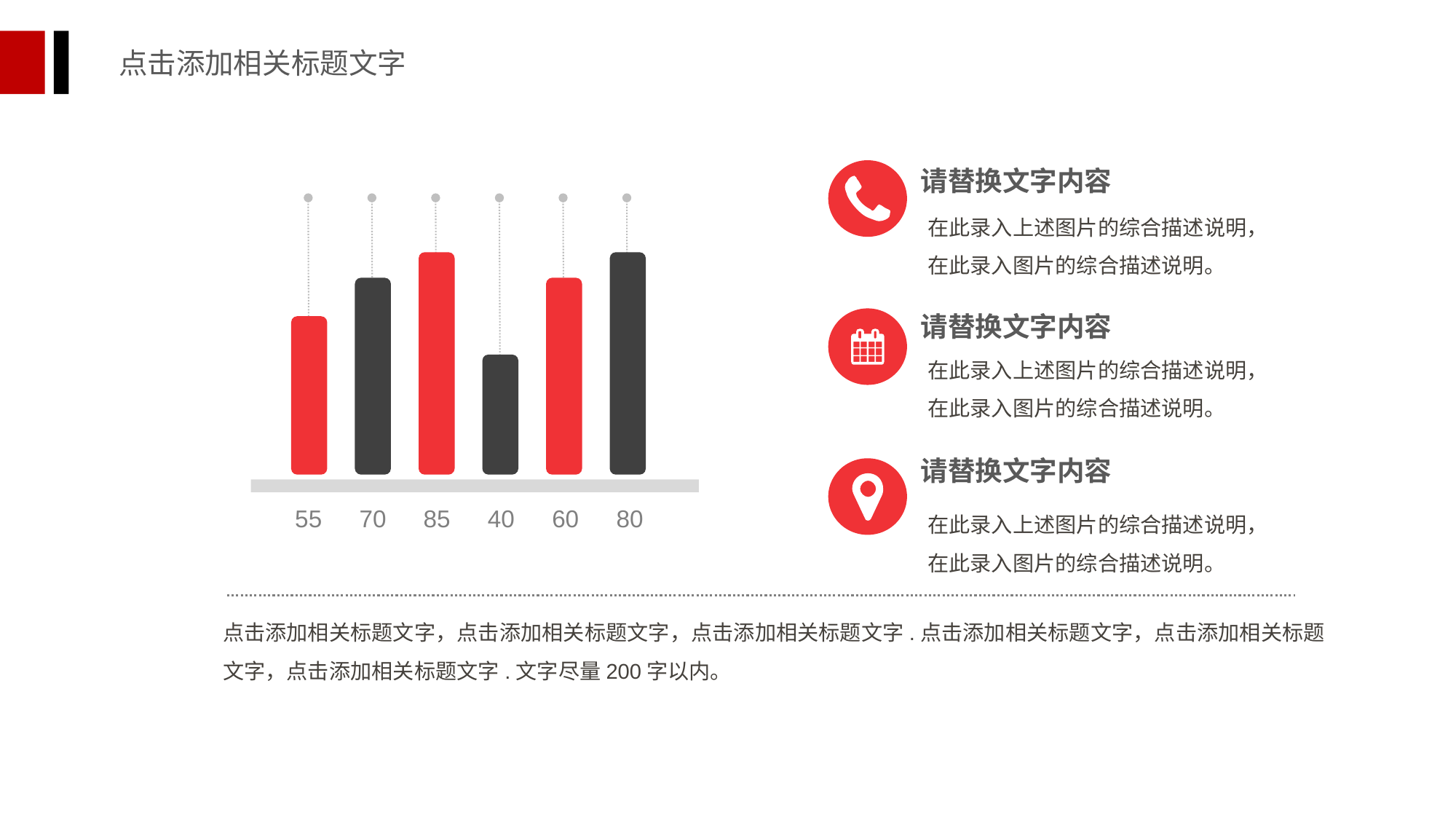

点击添加相关标题文字
请替换文字内容
在此录入上述图片的综合描述说明，在此录入图片的综合描述说明。

请替换文字内容
在此录入上述图片的综合描述说明，在此录入图片的综合描述说明。

请替换文字内容
在此录入上述图片的综合描述说明，在此录入图片的综合描述说明。

55
70
85
40
60
80
点击添加相关标题文字，点击添加相关标题文字，点击添加相关标题文字.点击添加相关标题文字，点击添加相关标题文字，点击添加相关标题文字.文字尽量200字以内。